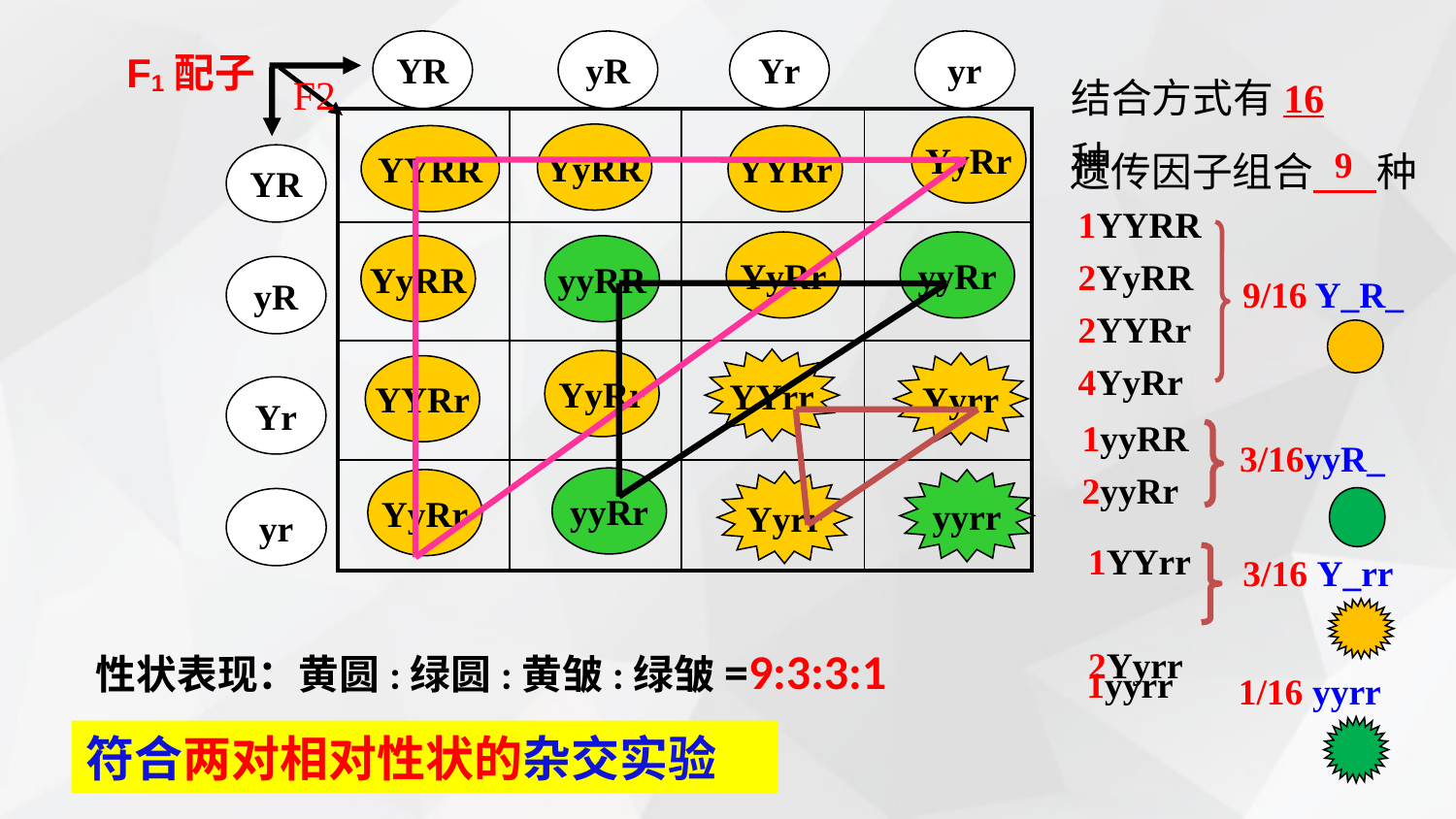

YR
yR
Yr
yr

F1配子
结合方式有16种
F2

YR
yR
Yr
yr
|  |  |  |  |
| --- | --- | --- | --- |
|  |  |  |  |
|  |  |  |  |
|  |  |  |  |
YyRr
YyRR
YYRR
YYRr
遗传因子组合       种
9

1YYRR
2YyRR
2YYRr
4YyRr

YyRr
yyRr
YyRR
yyRR
9/16 Y_R_

YYrr
YyRr
Yyrr
YYRr
1yyRR
2yyRr

3/16yyR_
yyRr
YyRr
yyrr
Yyrr

1YYrr
2Yyrr
 3/16 Y_rr

性状表现：黄圆:绿圆:黄皱:绿皱=9:3:3:1
1yyrr
  1/16 yyrr

符合两对相对性状的杂交实验